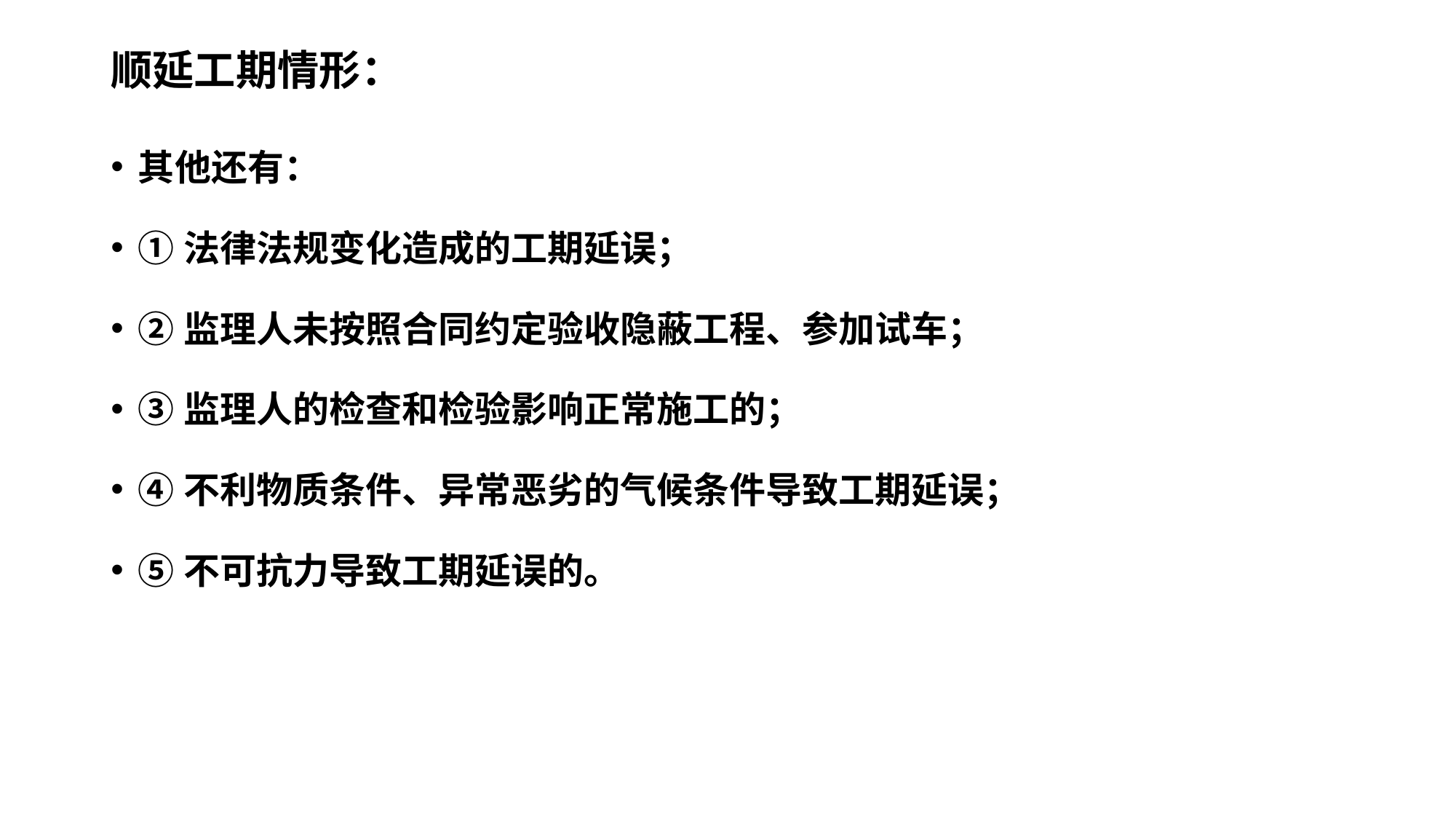

# 顺延工期情形：
其他还有：
①法律法规变化造成的工期延误；
②监理人未按照合同约定验收隐蔽工程、参加试车；
③监理人的检查和检验影响正常施工的；
④不利物质条件、异常恶劣的气候条件导致工期延误；
⑤不可抗力导致工期延误的。